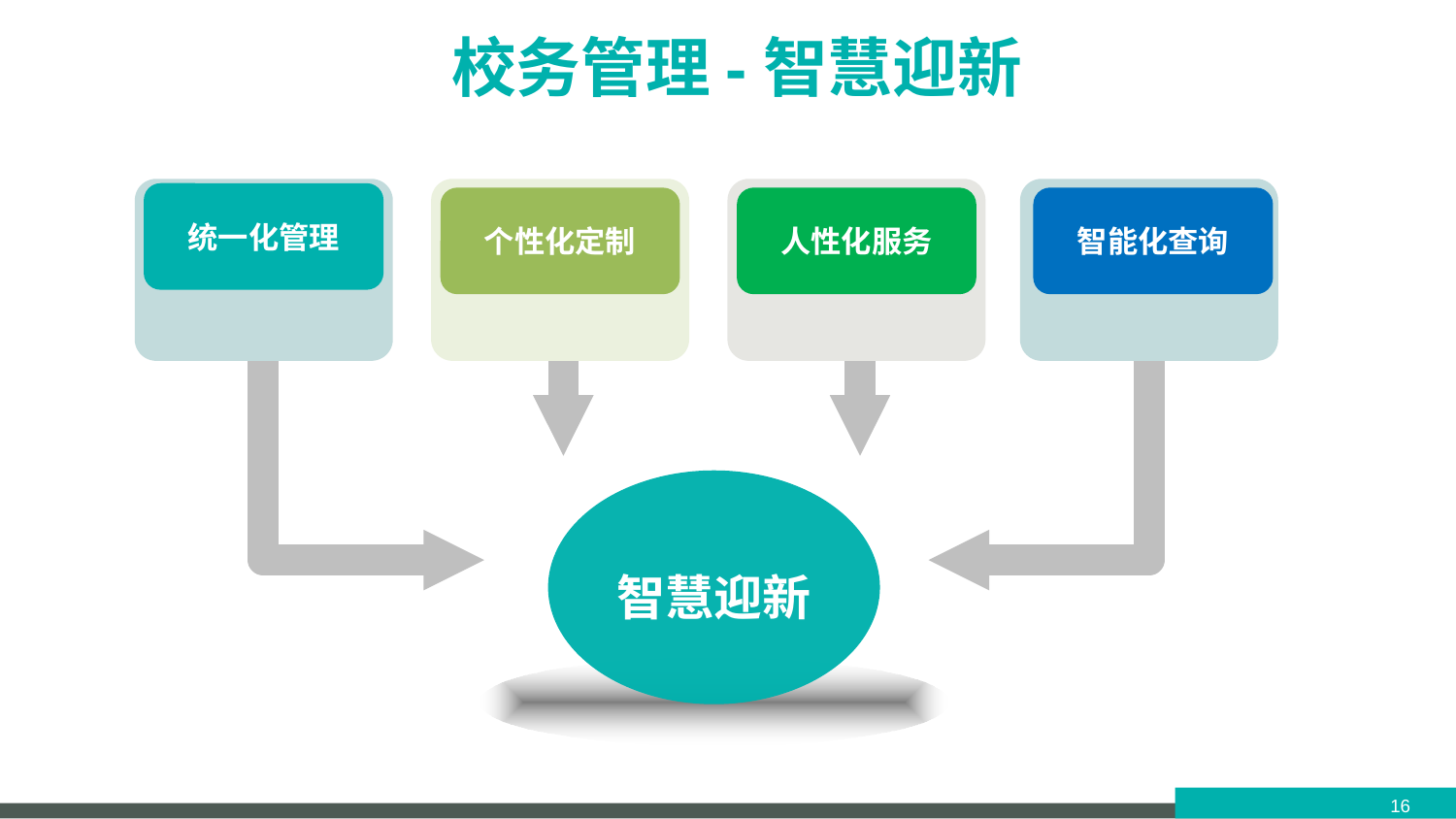

# 校务管理-智慧迎新

统一化管理
个性化定制
人性化服务
智能化查询

智慧迎新

16